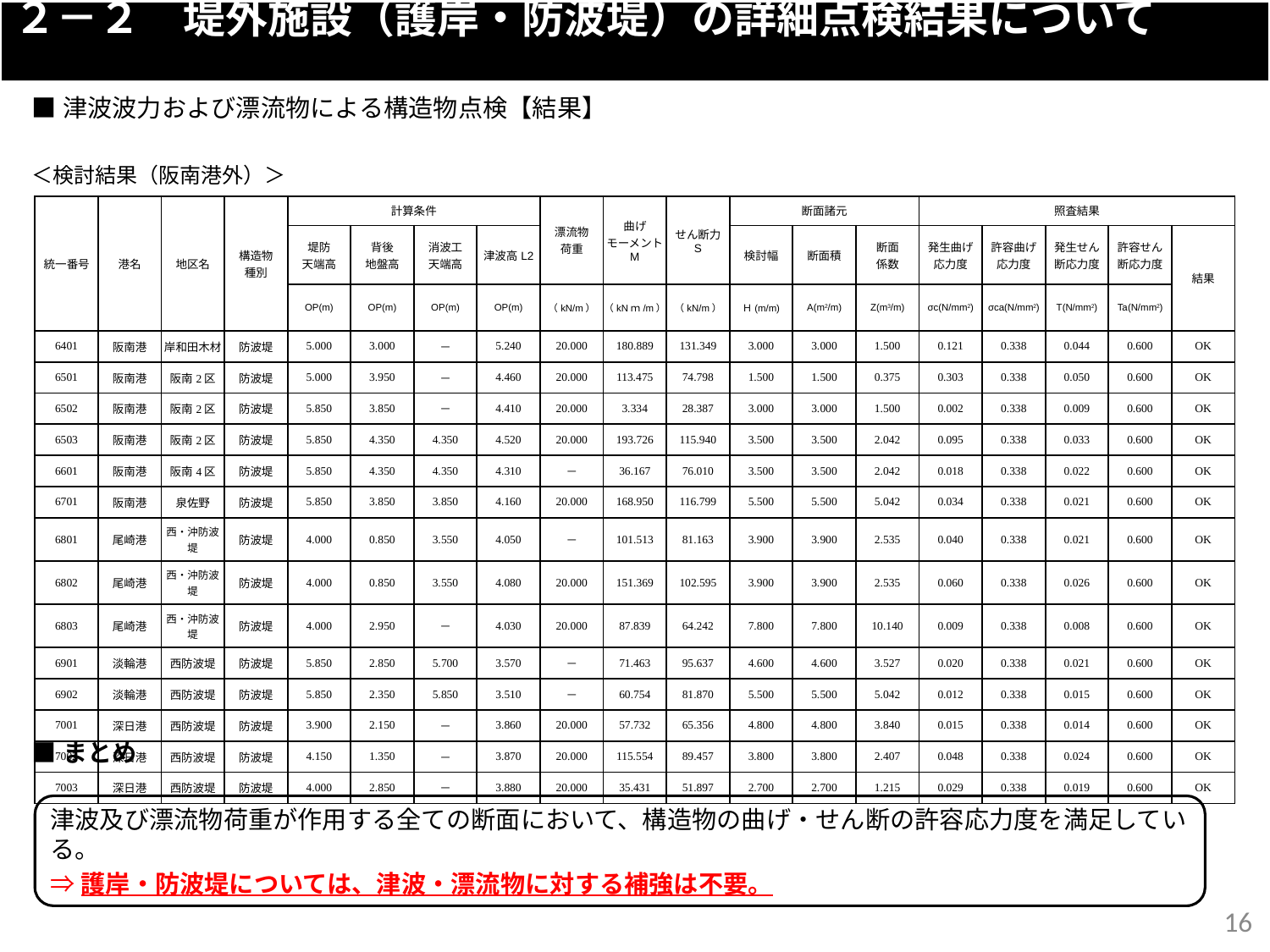

２－２　堤外施設（護岸・防波堤）の詳細点検結果について
■津波波力および漂流物による構造物点検【結果】

＜検討結果（阪南港外）＞

■まとめ

| 統一番号 | 港名 | 地区名 | 構造物 種別 | 計算条件 |  |  |  | 漂流物 荷重 | 曲げ モーメント M | せん断力 S | 断面諸元 |  |  | 照査結果 |  |  |  |  |
| --- | --- | --- | --- | --- | --- | --- | --- | --- | --- | --- | --- | --- | --- | --- | --- | --- | --- | --- |
|  |  |  |  | 堤防 天端高 | 背後 地盤高 | 消波工 天端高 | 津波高L2 |  |  |  | 検討幅 | 断面積 | 断面 係数 | 発生曲げ 応力度 | 許容曲げ 応力度 | 発生せん 断応力度 | 許容せん 断応力度 | 結果 |
|  |  |  |  | OP(m) | OP(m) | OP(m) | OP(m) | （kN/m） | （kNｍ/m） | （kN/m） | Ｈ(m/m) | A(m2/m) | Z(m3/m) | σc(N/mm2) | σca(N/mm2) | Τ(N/mm2) | Ta(N/mm2) |  |
| 6401 | 阪南港 | 岸和田木材 | 防波堤 | 5.000 | 3.000 | － | 5.240 | 20.000 | 180.889 | 131.349 | 3.000 | 3.000 | 1.500 | 0.121 | 0.338 | 0.044 | 0.600 | OK |
| 6501 | 阪南港 | 阪南2区 | 防波堤 | 5.000 | 3.950 | － | 4.460 | 20.000 | 113.475 | 74.798 | 1.500 | 1.500 | 0.375 | 0.303 | 0.338 | 0.050 | 0.600 | OK |
| 6502 | 阪南港 | 阪南2区 | 防波堤 | 5.850 | 3.850 | － | 4.410 | 20.000 | 3.334 | 28.387 | 3.000 | 3.000 | 1.500 | 0.002 | 0.338 | 0.009 | 0.600 | OK |
| 6503 | 阪南港 | 阪南2区 | 防波堤 | 5.850 | 4.350 | 4.350 | 4.520 | 20.000 | 193.726 | 115.940 | 3.500 | 3.500 | 2.042 | 0.095 | 0.338 | 0.033 | 0.600 | OK |
| 6601 | 阪南港 | 阪南4区 | 防波堤 | 5.850 | 4.350 | 4.350 | 4.310 | － | 36.167 | 76.010 | 3.500 | 3.500 | 2.042 | 0.018 | 0.338 | 0.022 | 0.600 | OK |
| 6701 | 阪南港 | 泉佐野 | 防波堤 | 5.850 | 3.850 | 3.850 | 4.160 | 20.000 | 168.950 | 116.799 | 5.500 | 5.500 | 5.042 | 0.034 | 0.338 | 0.021 | 0.600 | OK |
| 6801 | 尾崎港 | 西・沖防波堤 | 防波堤 | 4.000 | 0.850 | 3.550 | 4.050 | － | 101.513 | 81.163 | 3.900 | 3.900 | 2.535 | 0.040 | 0.338 | 0.021 | 0.600 | OK |
| 6802 | 尾崎港 | 西・沖防波堤 | 防波堤 | 4.000 | 0.850 | 3.550 | 4.080 | 20.000 | 151.369 | 102.595 | 3.900 | 3.900 | 2.535 | 0.060 | 0.338 | 0.026 | 0.600 | OK |
| 6803 | 尾崎港 | 西・沖防波堤 | 防波堤 | 4.000 | 2.950 | － | 4.030 | 20.000 | 87.839 | 64.242 | 7.800 | 7.800 | 10.140 | 0.009 | 0.338 | 0.008 | 0.600 | OK |
| 6901 | 淡輪港 | 西防波堤 | 防波堤 | 5.850 | 2.850 | 5.700 | 3.570 | － | 71.463 | 95.637 | 4.600 | 4.600 | 3.527 | 0.020 | 0.338 | 0.021 | 0.600 | OK |
| 6902 | 淡輪港 | 西防波堤 | 防波堤 | 5.850 | 2.350 | 5.850 | 3.510 | － | 60.754 | 81.870 | 5.500 | 5.500 | 5.042 | 0.012 | 0.338 | 0.015 | 0.600 | OK |
| 7001 | 深日港 | 西防波堤 | 防波堤 | 3.900 | 2.150 | － | 3.860 | 20.000 | 57.732 | 65.356 | 4.800 | 4.800 | 3.840 | 0.015 | 0.338 | 0.014 | 0.600 | OK |
| 7002 | 深日港 | 西防波堤 | 防波堤 | 4.150 | 1.350 | － | 3.870 | 20.000 | 115.554 | 89.457 | 3.800 | 3.800 | 2.407 | 0.048 | 0.338 | 0.024 | 0.600 | OK |
| 7003 | 深日港 | 西防波堤 | 防波堤 | 4.000 | 2.850 | － | 3.880 | 20.000 | 35.431 | 51.897 | 2.700 | 2.700 | 1.215 | 0.029 | 0.338 | 0.019 | 0.600 | OK |
津波及び漂流物荷重が作用する全ての断面において、構造物の曲げ・せん断の許容応力度を満足している。
⇒護岸・防波堤については、津波・漂流物に対する補強は不要。
16